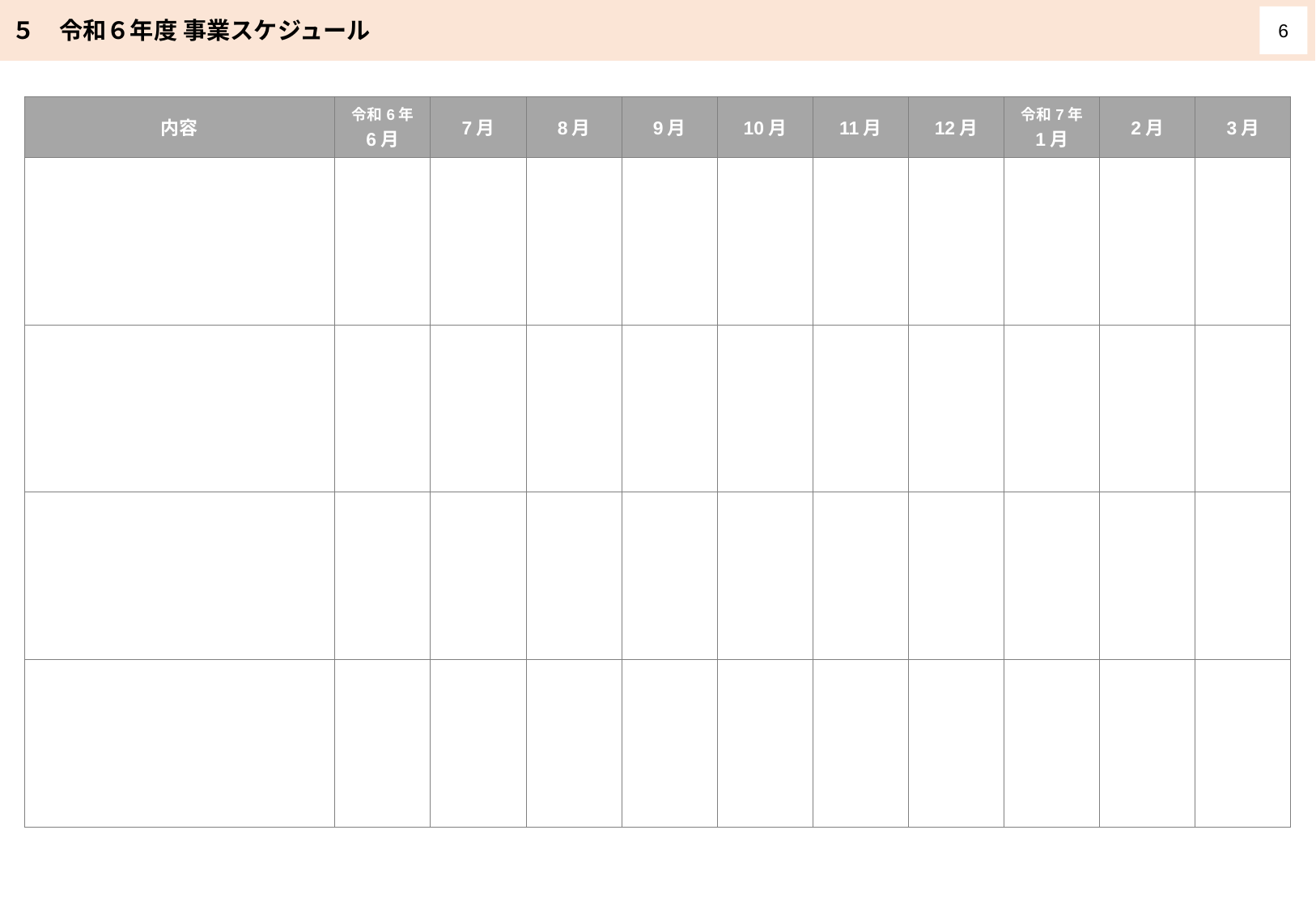

５　令和６年度 事業スケジュール
6
| 内容 | 令和6年 6月 | 7月 | 8月 | 9月 | 10月 | 11月 | 12月 | 令和7年 1月 | 2月 | 3月 |
| --- | --- | --- | --- | --- | --- | --- | --- | --- | --- | --- |
|  |  |  |  |  |  |  |  |  |  |  |
|  |  |  |  |  |  |  |  |  |  |  |
|  |  |  |  |  |  |  |  |  |  |  |
|  |  |  |  |  |  |  |  |  |  |  |